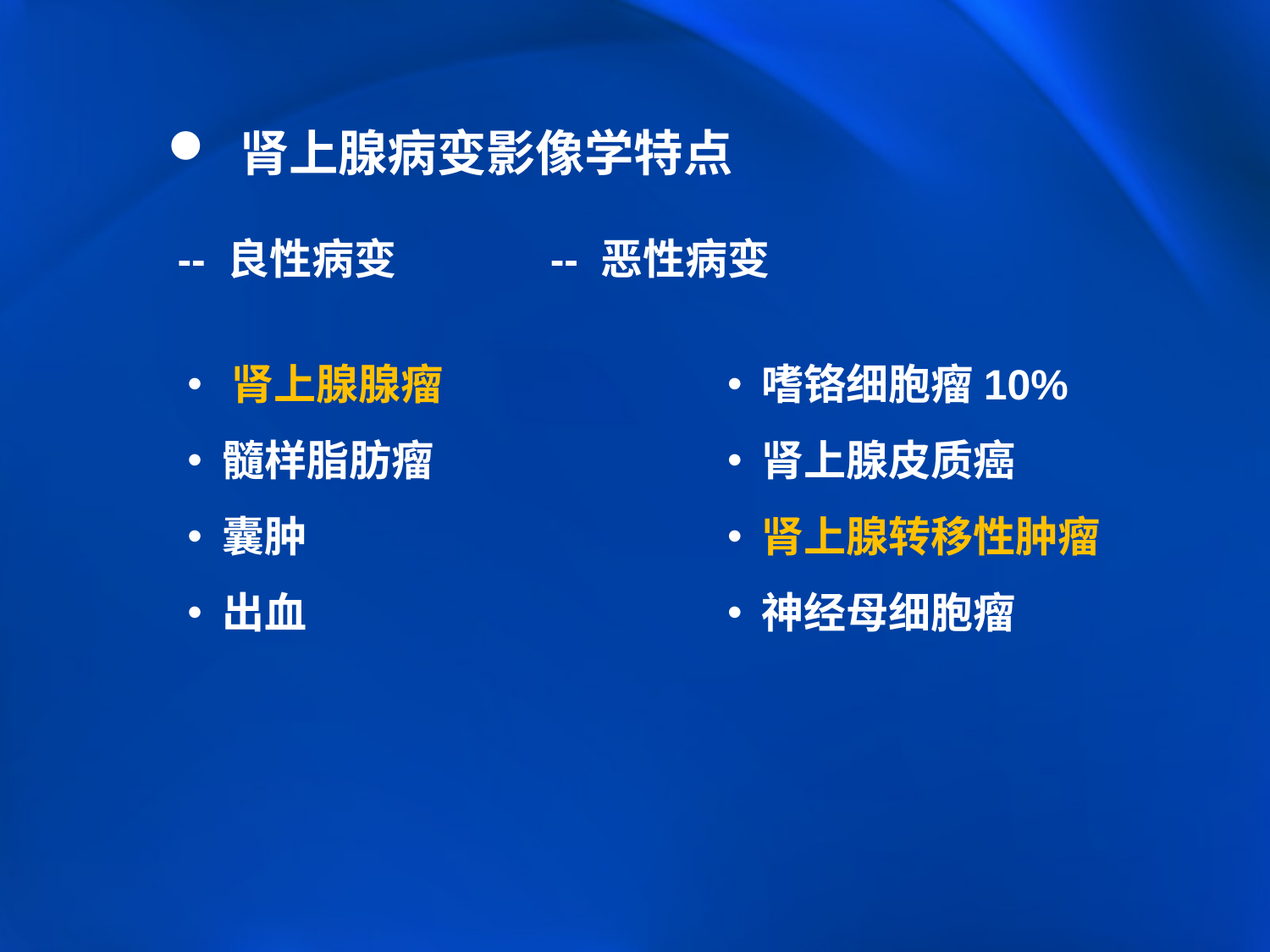

肾上腺病变影像学特点

-- 良性病变               -- 恶性病变

  肾上腺腺瘤
 髓样脂肪瘤
 囊肿
 出血

 嗜铬细胞瘤10%
 肾上腺皮质癌
 肾上腺转移性肿瘤
 神经母细胞瘤